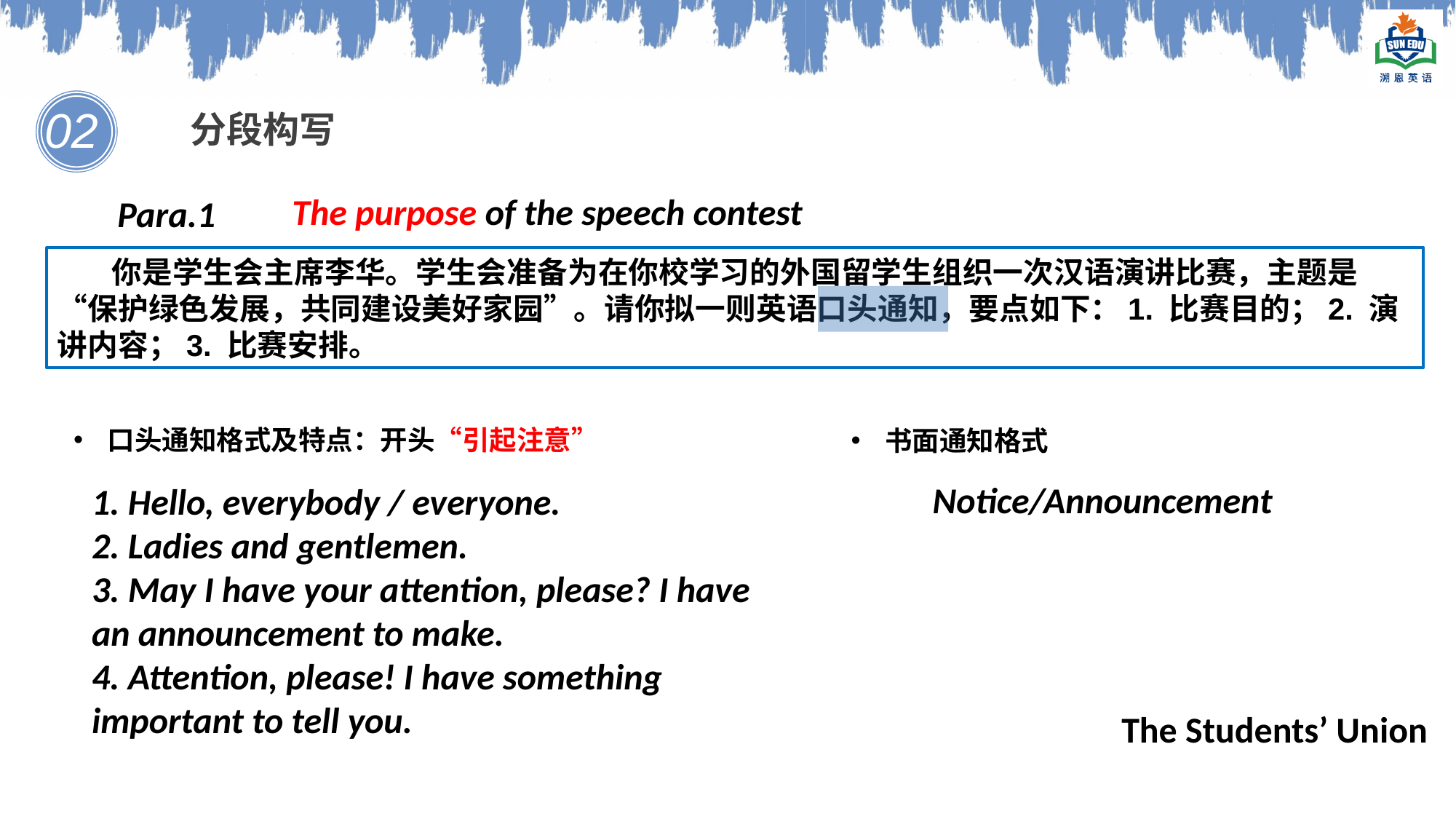

02
分段构写
The purpose of the speech contest
Para.1
你是学生会主席李华。学生会准备为在你校学习的外国留学生组织一次汉语演讲比赛，主题是“保护绿色发展，共同建设美好家园”。请你拟一则英语口头通知，要点如下：1. 比赛目的；2. 演讲内容；3. 比赛安排。

口头通知格式及特点：开头“引起注意”
书面通知格式
Notice/Announcement
1. Hello, everybody / everyone.
2. Ladies and gentlemen.
3. May I have your attention, please? I have an announcement to make.
4. Attention, please! I have something important to tell you.
The Students’ Union